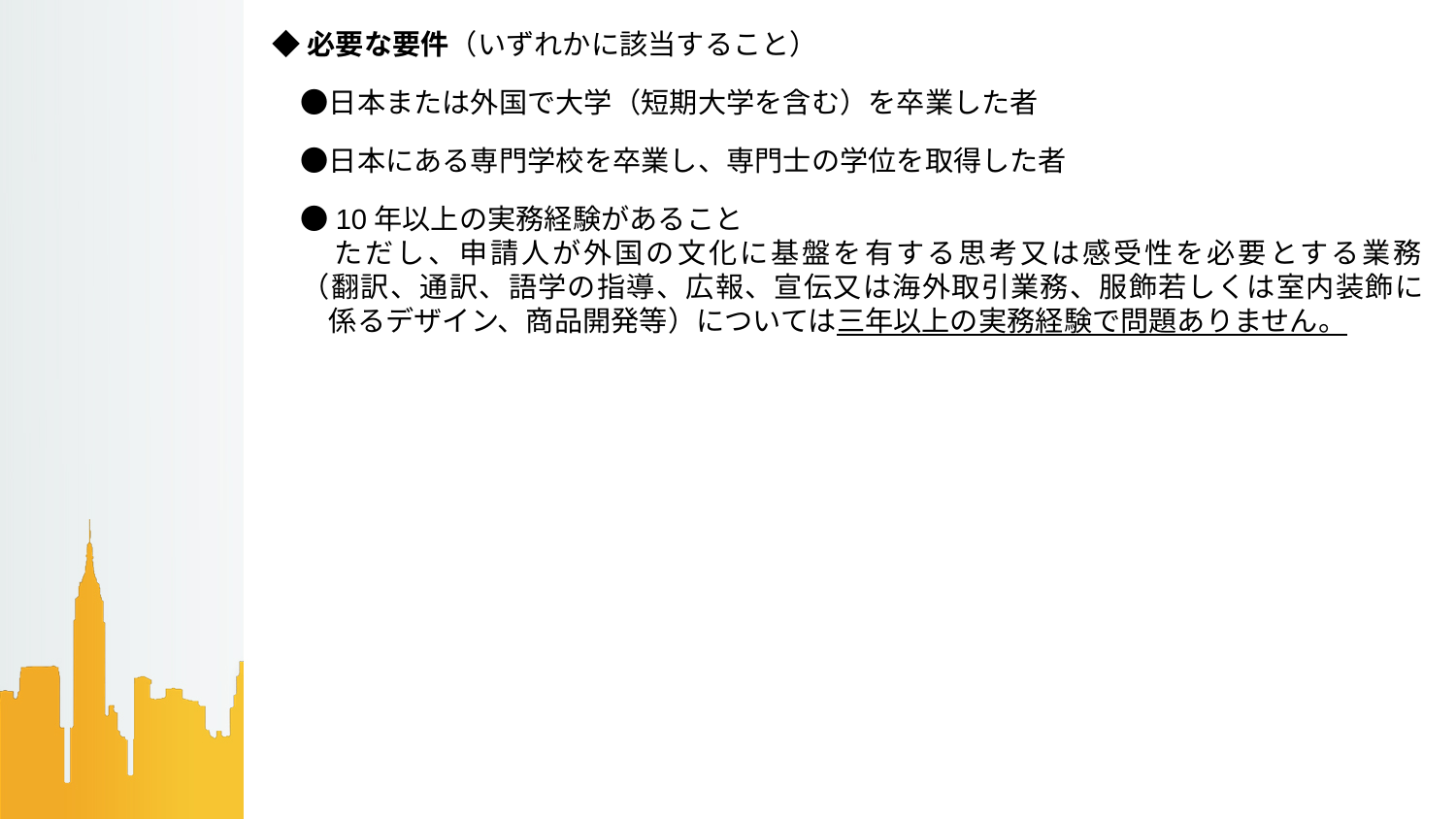

◆必要な要件（いずれかに該当すること）
　●日本または外国で大学（短期大学を含む）を卒業した者
　●日本にある専門学校を卒業し、専門士の学位を取得した者
　●10年以上の実務経験があること
　　ただし、申請人が外国の文化に基盤を有する思考又は感受性を必要とする業務
　（翻訳、通訳、語学の指導、広報、宣伝又は海外取引業務、服飾若しくは室内装飾に
　　係るデザイン、商品開発等）については三年以上の実務経験で問題ありません。